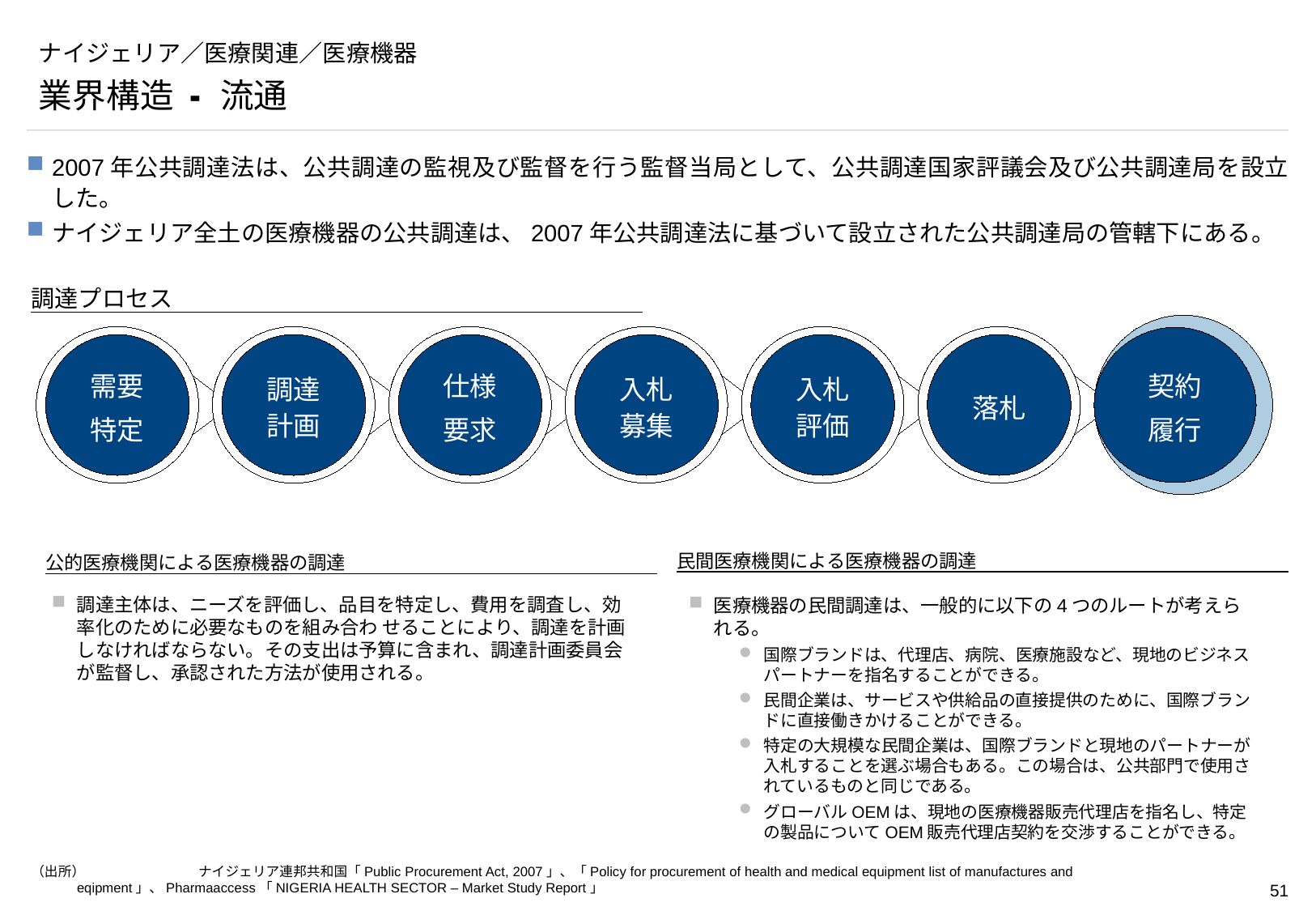

# ナイジェリア／医療関連／医療機器
業界構造 - 流通
2007年公共調達法は、公共調達の監視及び監督を行う監督当局として、公共調達国家評議会及び公共調達局を設立した。
ナイジェリア全土の医療機器の公共調達は、2007年公共調達法に基づいて設立された公共調達局の管轄下にある。
調達プロセス

契約
履行

需要
特定

調達計画

仕様
要求

入札募集

入札評価

落札

民間医療機関による医療機器の調達
公的医療機関による医療機器の調達
調達主体は、ニーズを評価し、品目を特定し、費用を調査し、効率化のために必要なものを組み合わ せることにより、調達を計画しなければならない。その支出は予算に含まれ、調達計画委員会が監督し、承認された方法が使用される。
医療機器の民間調達は、一般的に以下の4つのルートが考えられる。
国際ブランドは、代理店、病院、医療施設など、現地のビジネスパートナーを指名することができる。
民間企業は、サービスや供給品の直接提供のために、国際ブランドに直接働きかけることができる。
特定の大規模な民間企業は、国際ブランドと現地のパートナーが入札することを選ぶ場合もある。この場合は、公共部門で使用されているものと同じである。
グローバルOEMは、現地の医療機器販売代理店を指名し、特定の製品についてOEM販売代理店契約を交渉することができる。
（出所）	ナイジェリア連邦共和国「Public Procurement Act, 2007」、「Policy for procurement of health and medical equipment list of manufactures and eqipment」、Pharmaaccess「NIGERIA HEALTH SECTOR – Market Study Report」